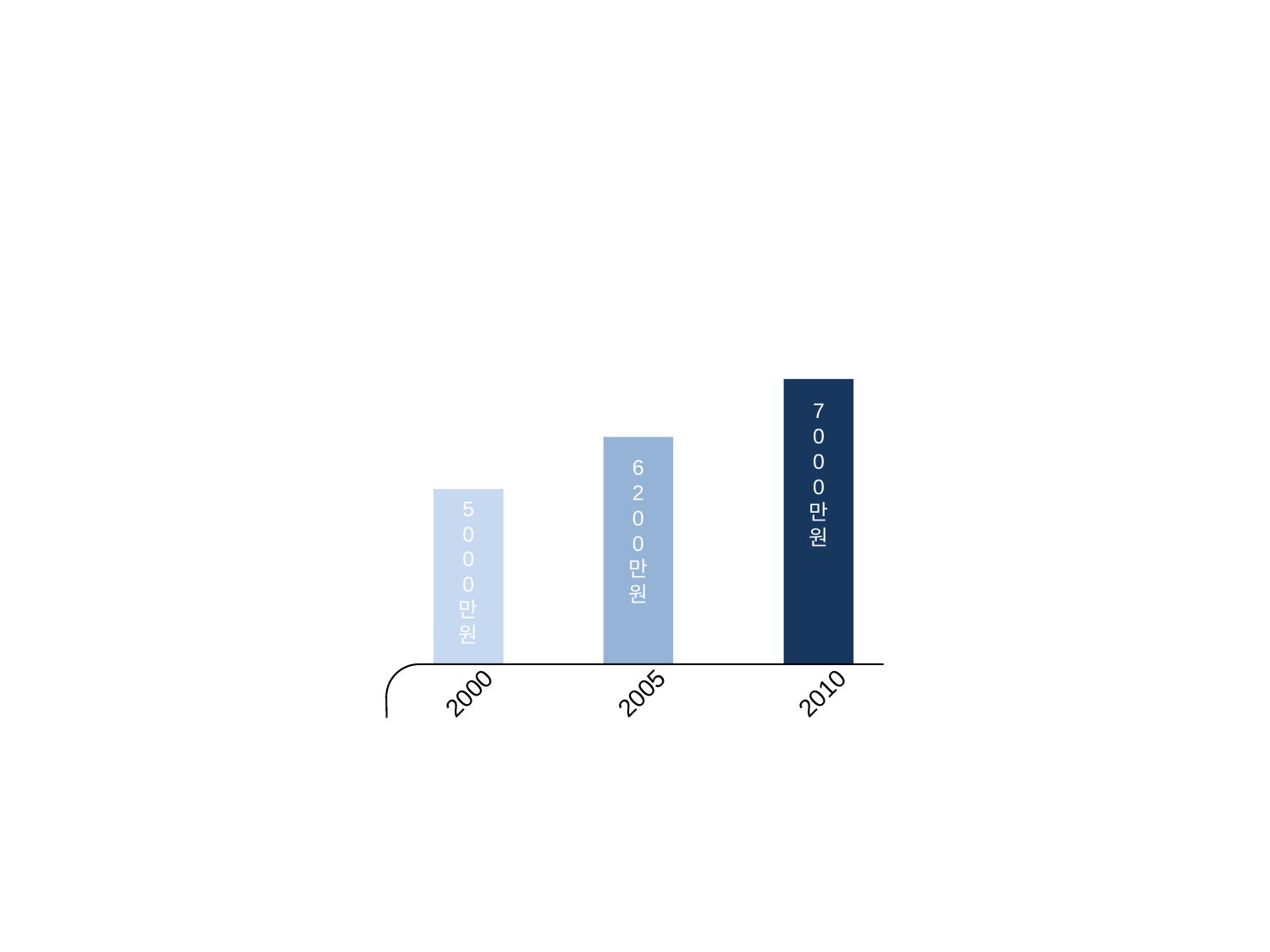

7
0
0
0
만
원

6
2
0
0
만
원
5
0
0
0
만
원

2000
2005
2010